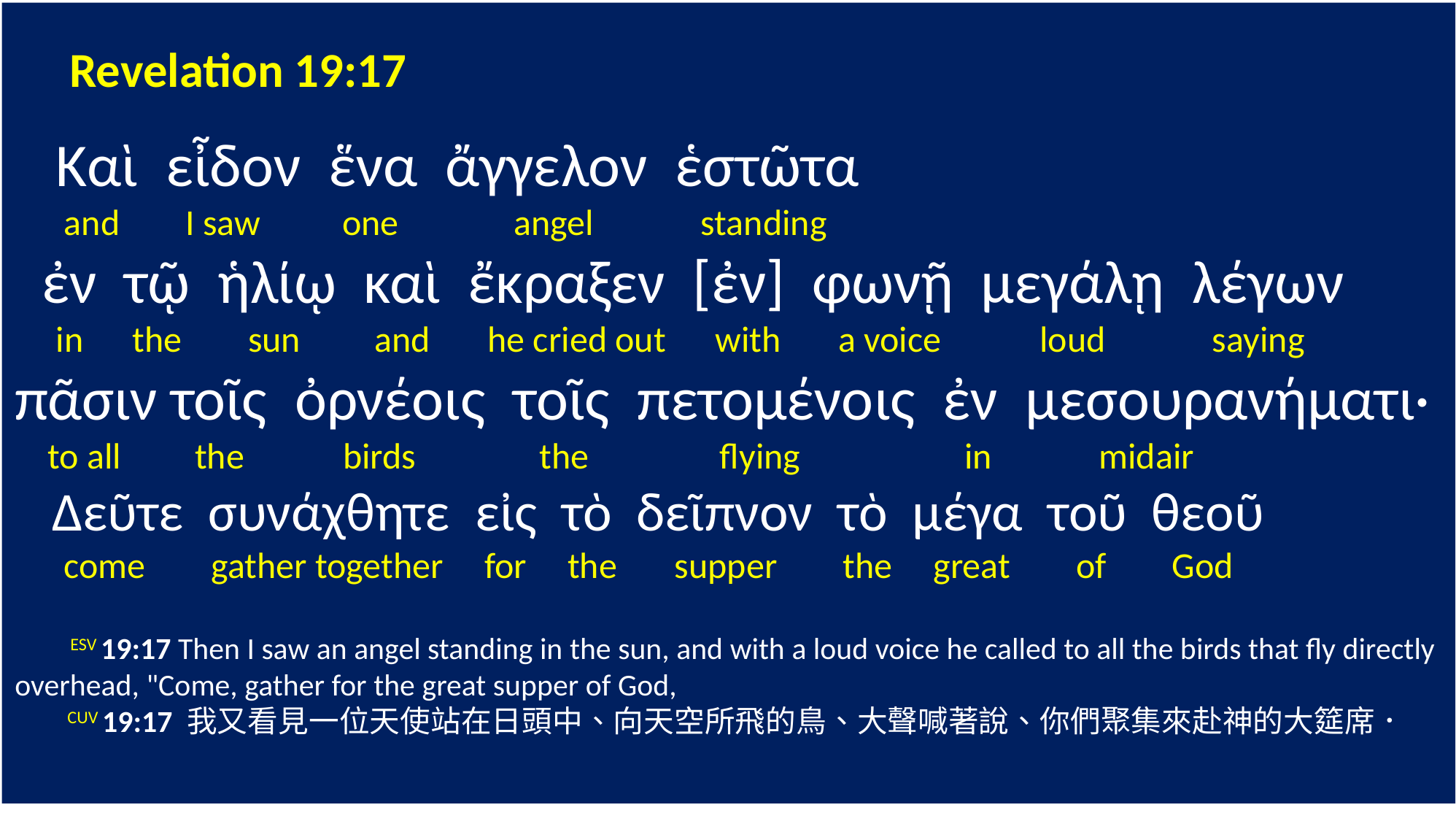

Revelation 19:17

   Καὶ  εἶδον  ἕνα  ἄγγελον  ἑστῶτα
      and        I saw          one              angel             standing
  ἐν  τῷ  ἡλίῳ  καὶ  ἔκραξεν  [ἐν]  φωνῇ  μεγάλῃ  λέγων
     in      the        sun         and       he cried out      with       a voice            loud             saying
πᾶσιν τοῖς  ὀρνέοις  τοῖς  πετομένοις  ἐν  μεσουρανήματι·
    to all         the            birds               the                flying                    in             midair
   Δεῦτε  συνάχθητε  εἰς  τὸ  δεῖπνον  τὸ  μέγα  τοῦ  θεοῦ
      come        gather together     for     the       supper        the     great        of        God

        ESV 19:17 Then I saw an angel standing in the sun, and with a loud voice he called to all the birds that fly directly overhead, "Come, gather for the great supper of God,
        CUV 19:17 我又看見一位天使站在日頭中、向天空所飛的鳥、大聲喊著說、你們聚集來赴神的大筵席．